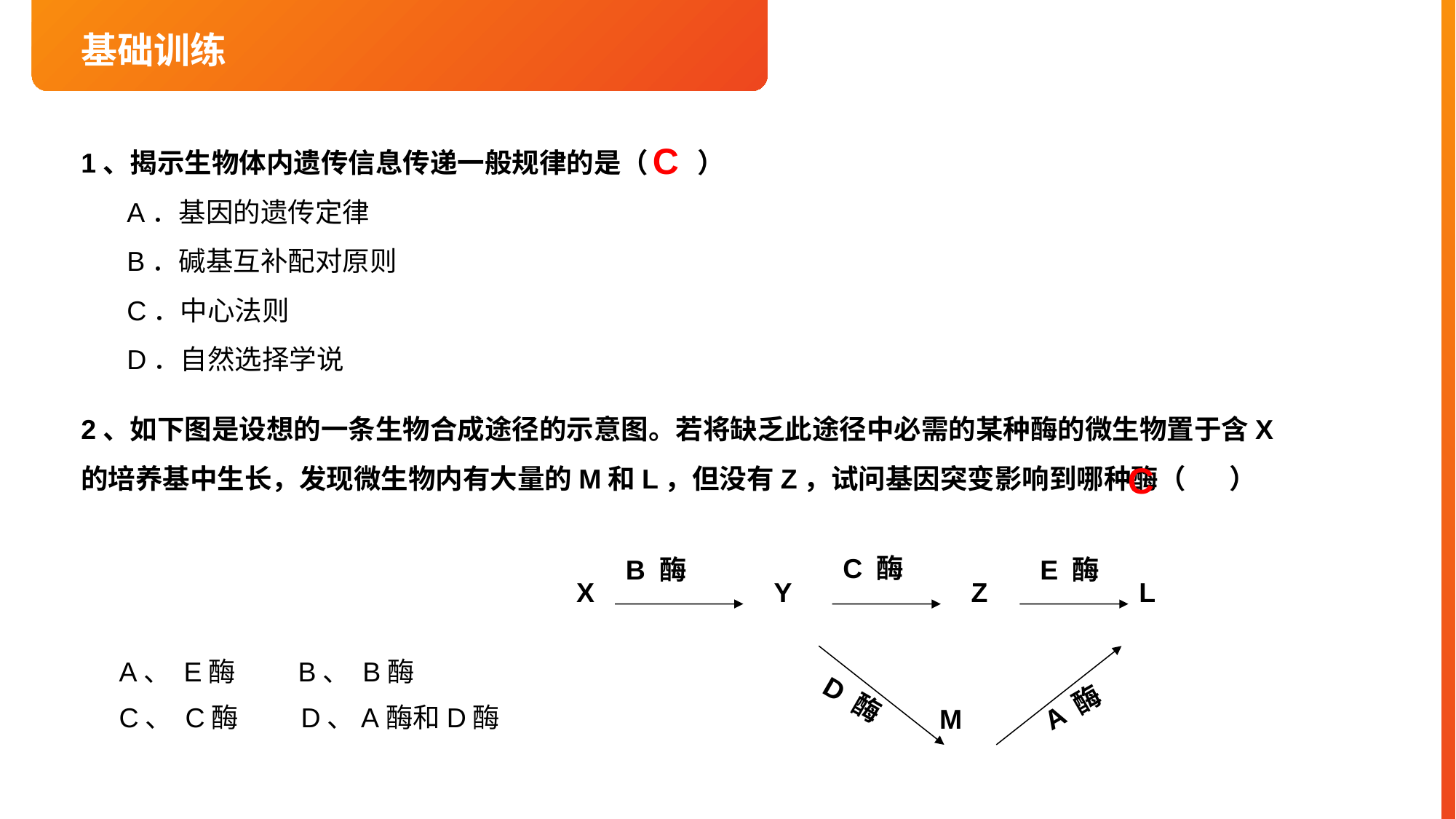

基础训练
C
1、揭示生物体内遗传信息传递一般规律的是（        ）
      A．基因的遗传定律
      B．碱基互补配对原则
      C．中心法则
      D．自然选择学说
2、如下图是设想的一条生物合成途径的示意图。若将缺乏此途径中必需的某种酶的微生物置于含X的培养基中生长，发现微生物内有大量的M和L，但没有Z，试问基因突变影响到哪种酶（       ）
C
C 酶
B 酶
E 酶
X
Z

A 酶

D 酶

Y
L

M
A、 E酶         B、 B酶
C、 C酶         D、A酶和D酶